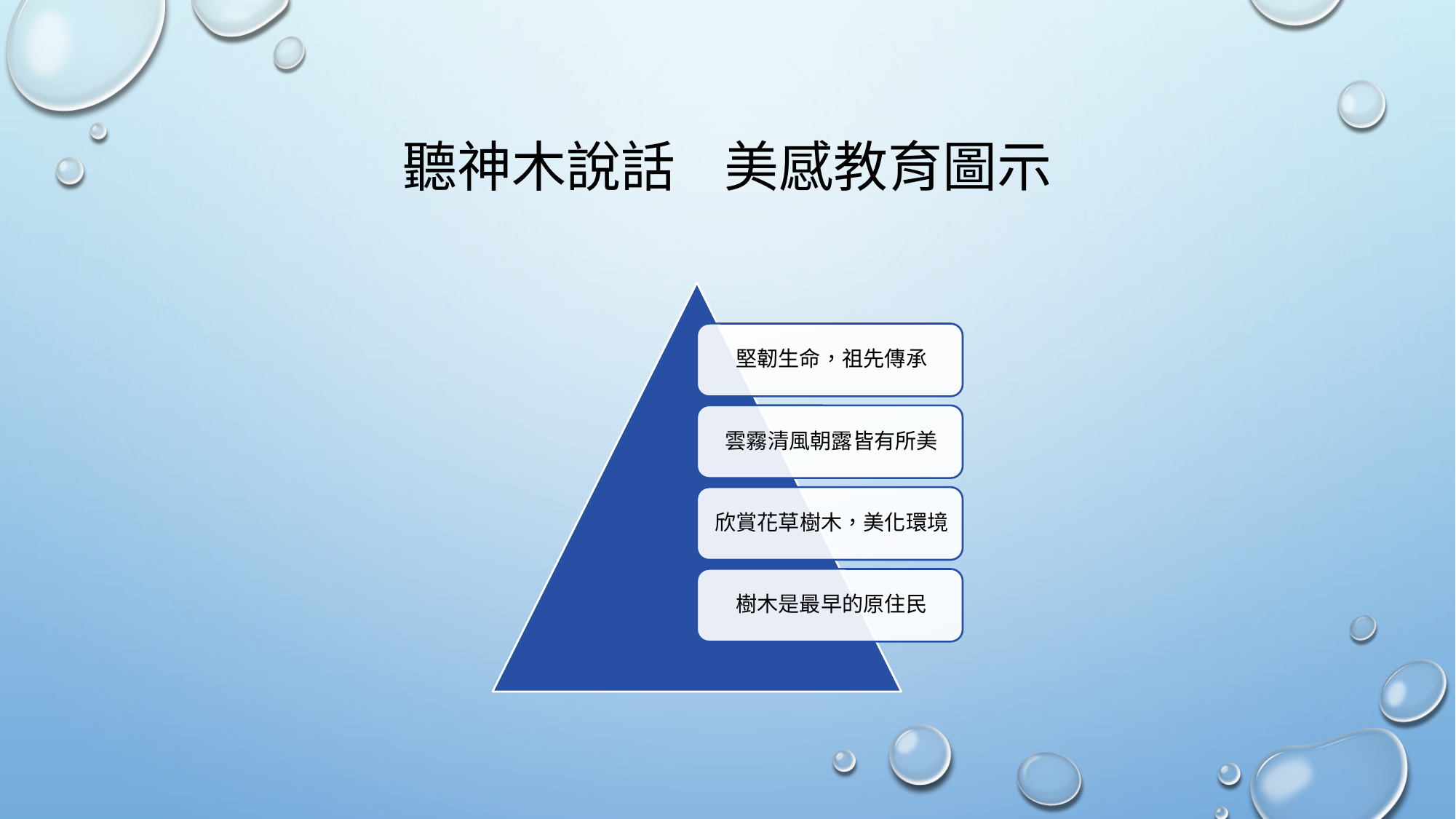

# 聽神木說話    美感教育圖示
堅韌生命，祖先傳承
雲霧清風朝露皆有所美
欣賞花草樹木，美化環境
樹木是最早的原住民